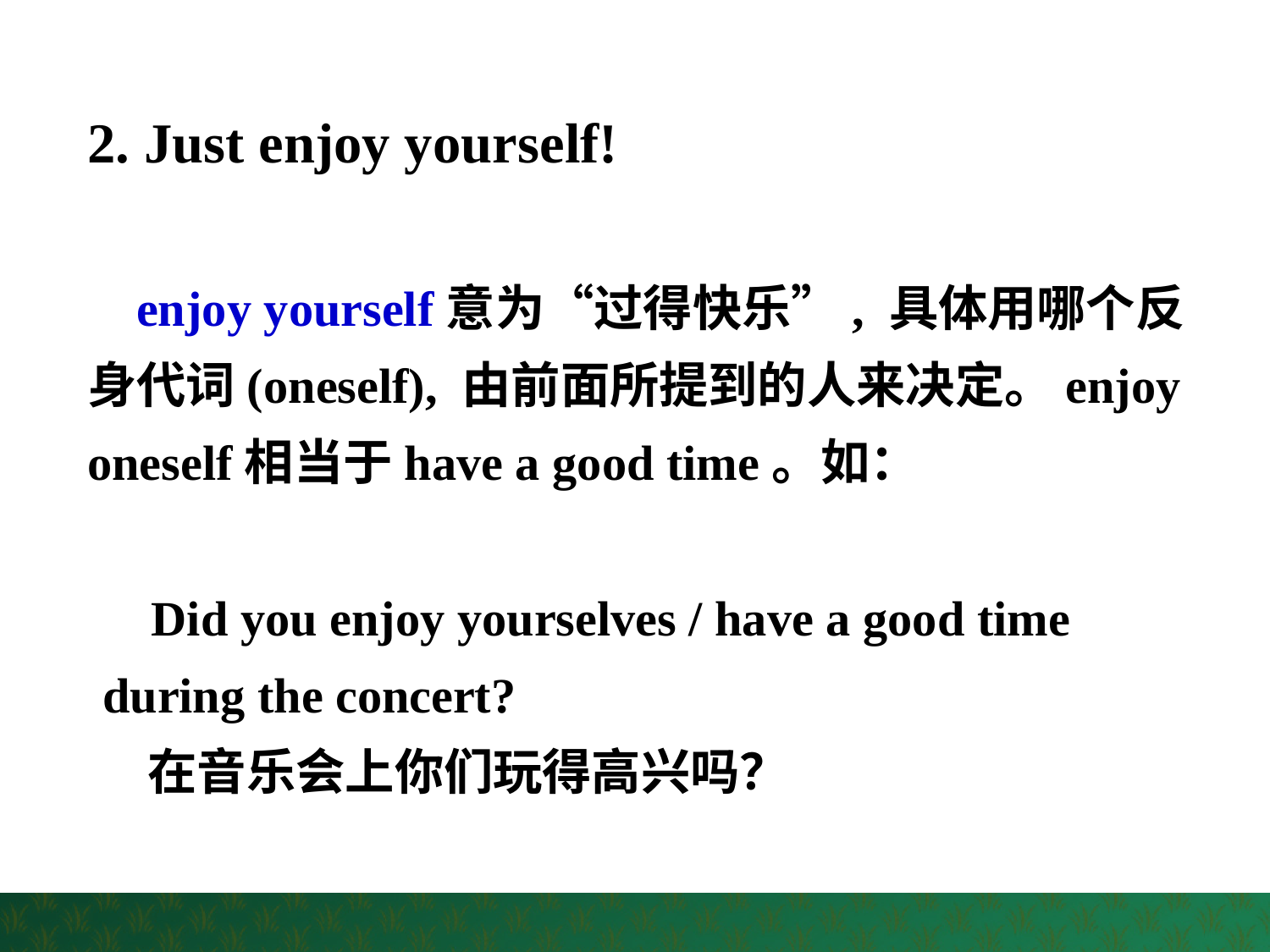

2. Just enjoy yourself!
    enjoy yourself意为“过得快乐”, 具体用哪个反身代词(oneself), 由前面所提到的人来决定。enjoy oneself相当于have a good time。如：
    Did you enjoy yourselves / have a good time
during the concert?
   在音乐会上你们玩得高兴吗？